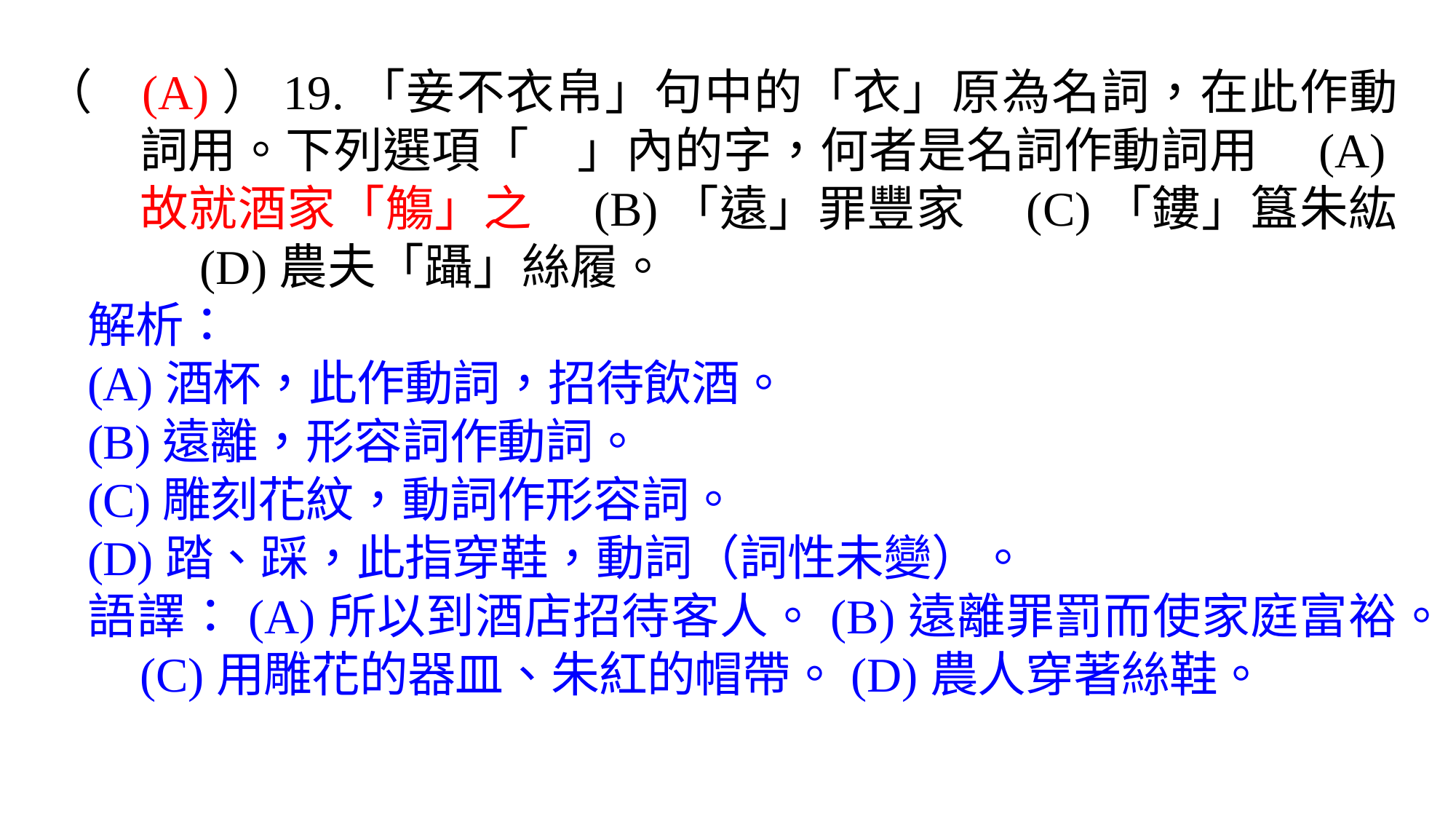

（	(A)）19.「妾不衣帛」句中的「衣」原為名詞，在此作動詞用。下列選項「　」內的字，何者是名詞作動詞用　(A)故就酒家「觴」之　(B)「遠」罪豐家　(C)「鏤」簋朱紘　(D)農夫「躡」絲履。
解析：
(A)酒杯，此作動詞，招待飲酒。
(B)遠離，形容詞作動詞。
(C)雕刻花紋，動詞作形容詞。
(D)踏、踩，此指穿鞋，動詞（詞性未變）。
語譯：(A)所以到酒店招待客人。(B)遠離罪罰而使家庭富裕。(C)用雕花的器皿、朱紅的帽帶。(D)農人穿著絲鞋。